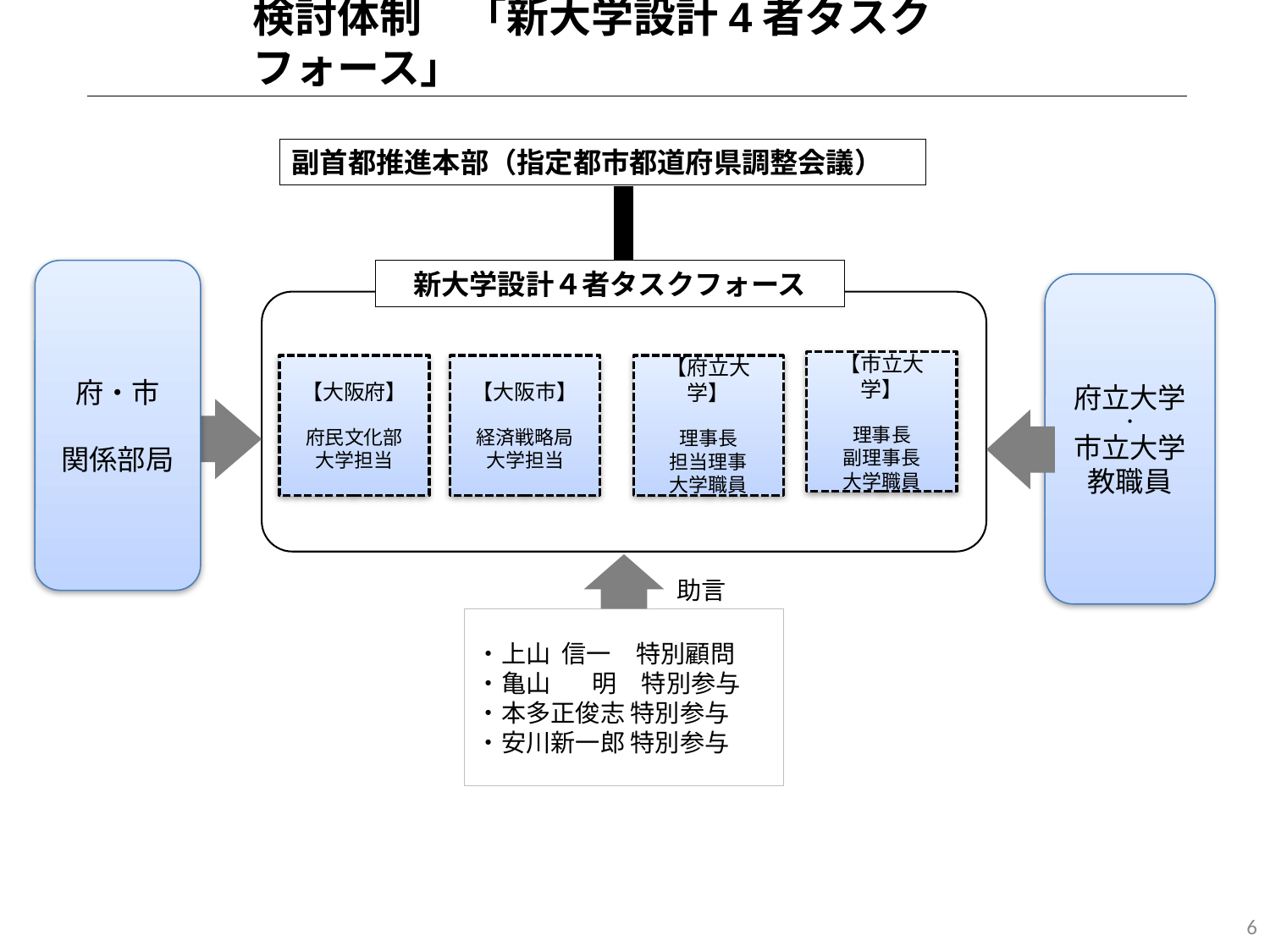

検討体制　「新大学設計4者タスクフォース」
副首都推進本部（指定都市都道府県調整会議）
府・市

関係部局
新大学設計４者タスクフォース
府立大学
・
市立大学
教職員

【市立大学】

理事長
副理事長
大学職員
【大阪府】

府民文化部
大学担当
【大阪市】

経済戦略局
大学担当
【府立大学】

理事長
担当理事
大学職員

助言
・上山  信一　特別顧問
・亀山  　 明　特別参与
・本多正俊志 特別参与
・安川新一郎 特別参与
6